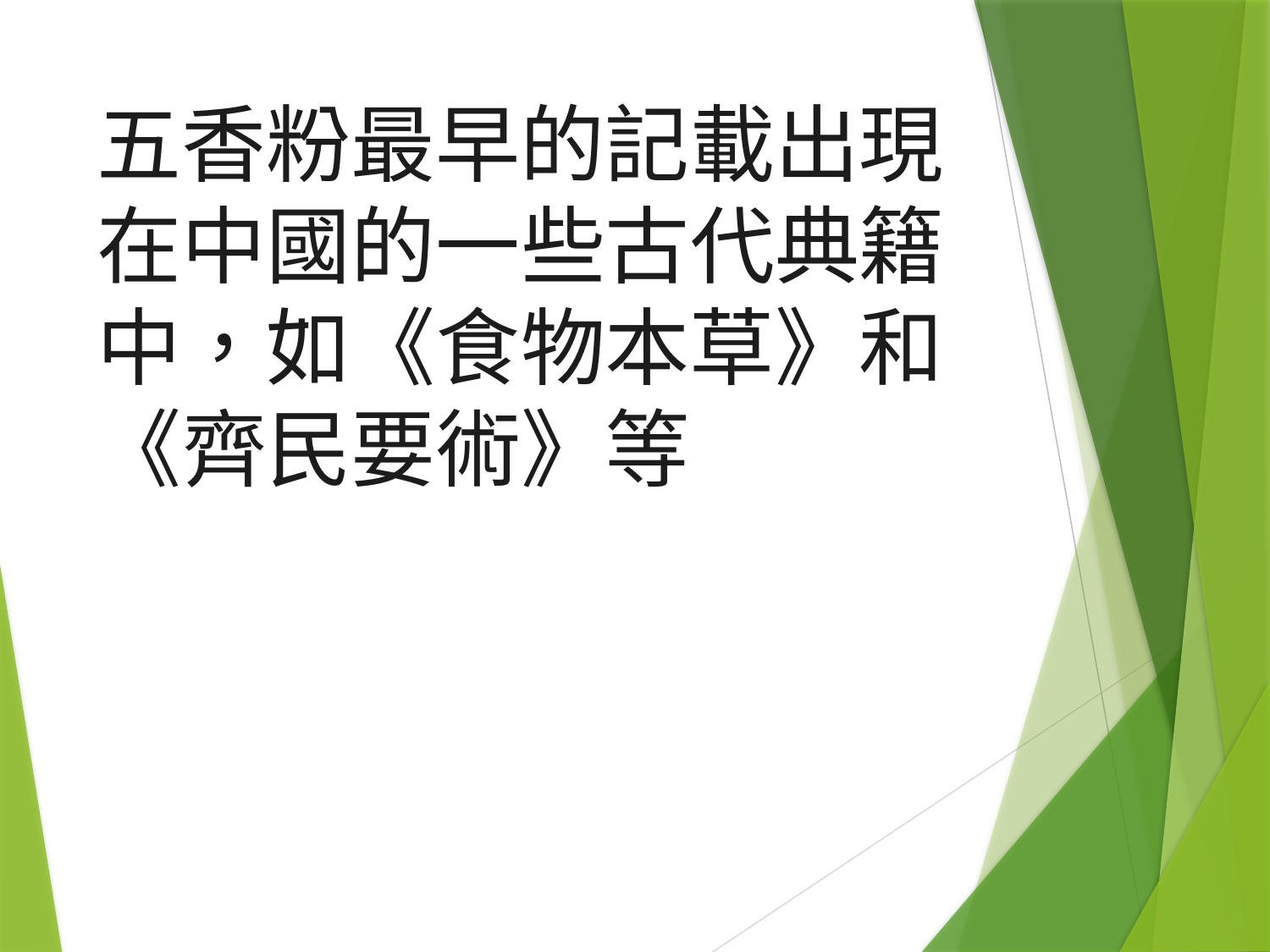

# 五香粉最早的記載出現在中國的一些古代典籍中，如《食物本草》和《齊民要術》等